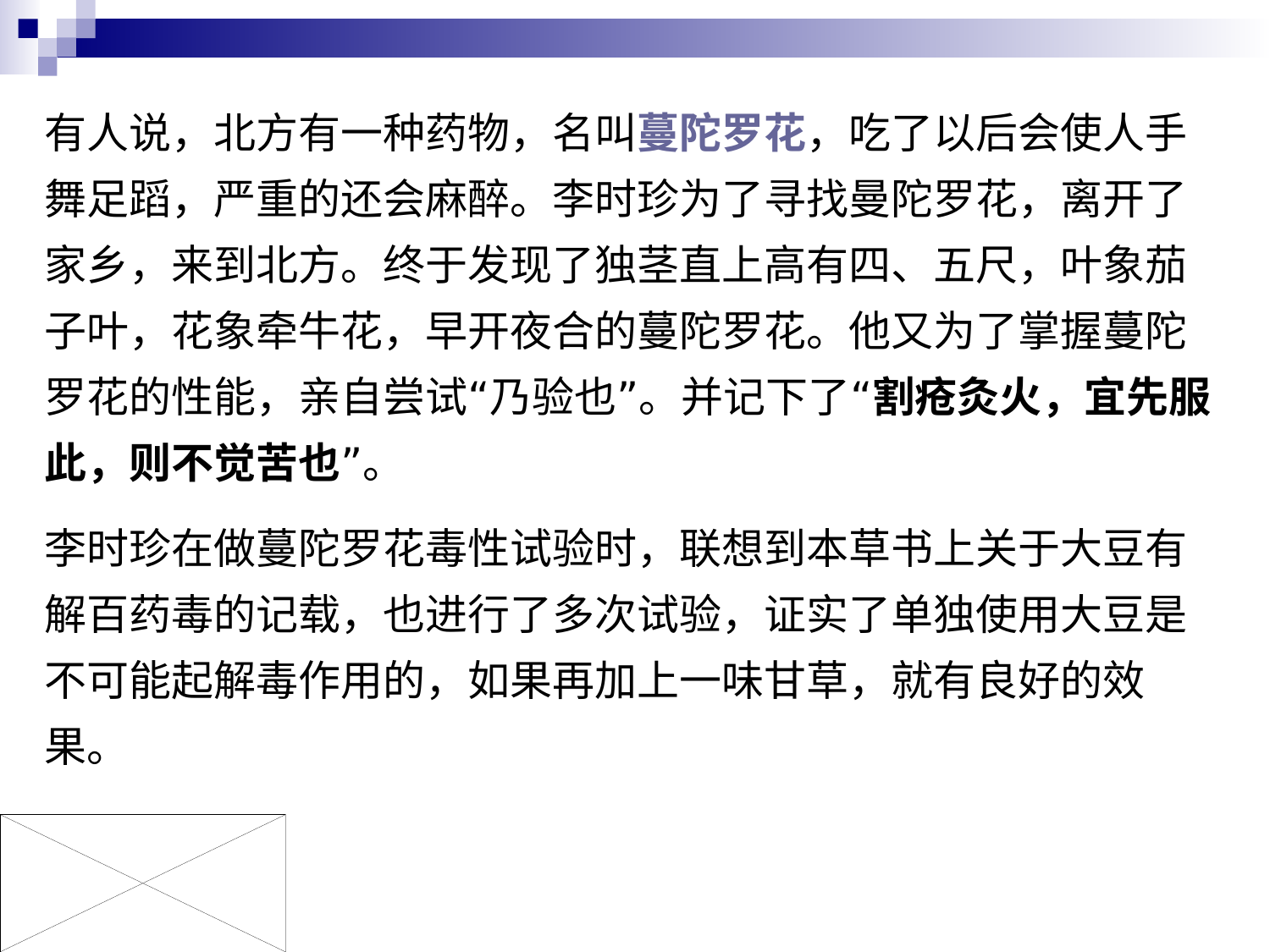

有人说，北方有一种药物，名叫蔓陀罗花，吃了以后会使人手舞足蹈，严重的还会麻醉。李时珍为了寻找曼陀罗花，离开了家乡，来到北方。终于发现了独茎直上高有四、五尺，叶象茄子叶，花象牵牛花，早开夜合的蔓陀罗花。他又为了掌握蔓陀罗花的性能，亲自尝试“乃验也”。并记下了“割疮灸火，宜先服此，则不觉苦也”。
李时珍在做蔓陀罗花毒性试验时，联想到本草书上关于大豆有解百药毒的记载，也进行了多次试验，证实了单独使用大豆是不可能起解毒作用的，如果再加上一味甘草，就有良好的效果。